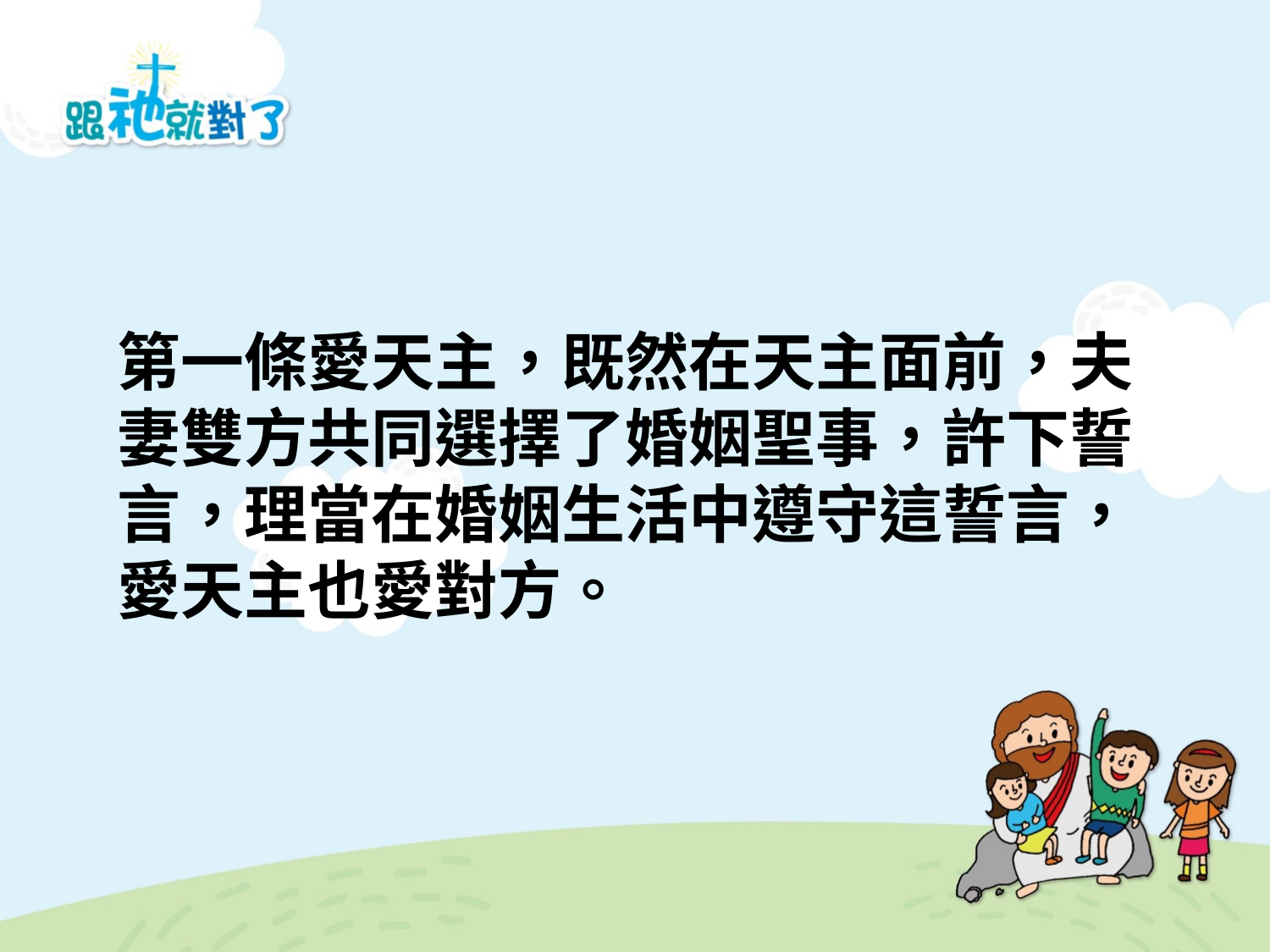

第一條愛天主，既然在天主面前，夫妻雙方共同選擇了婚姻聖事，許下誓言，理當在婚姻生活中遵守這誓言，愛天主也愛對方。